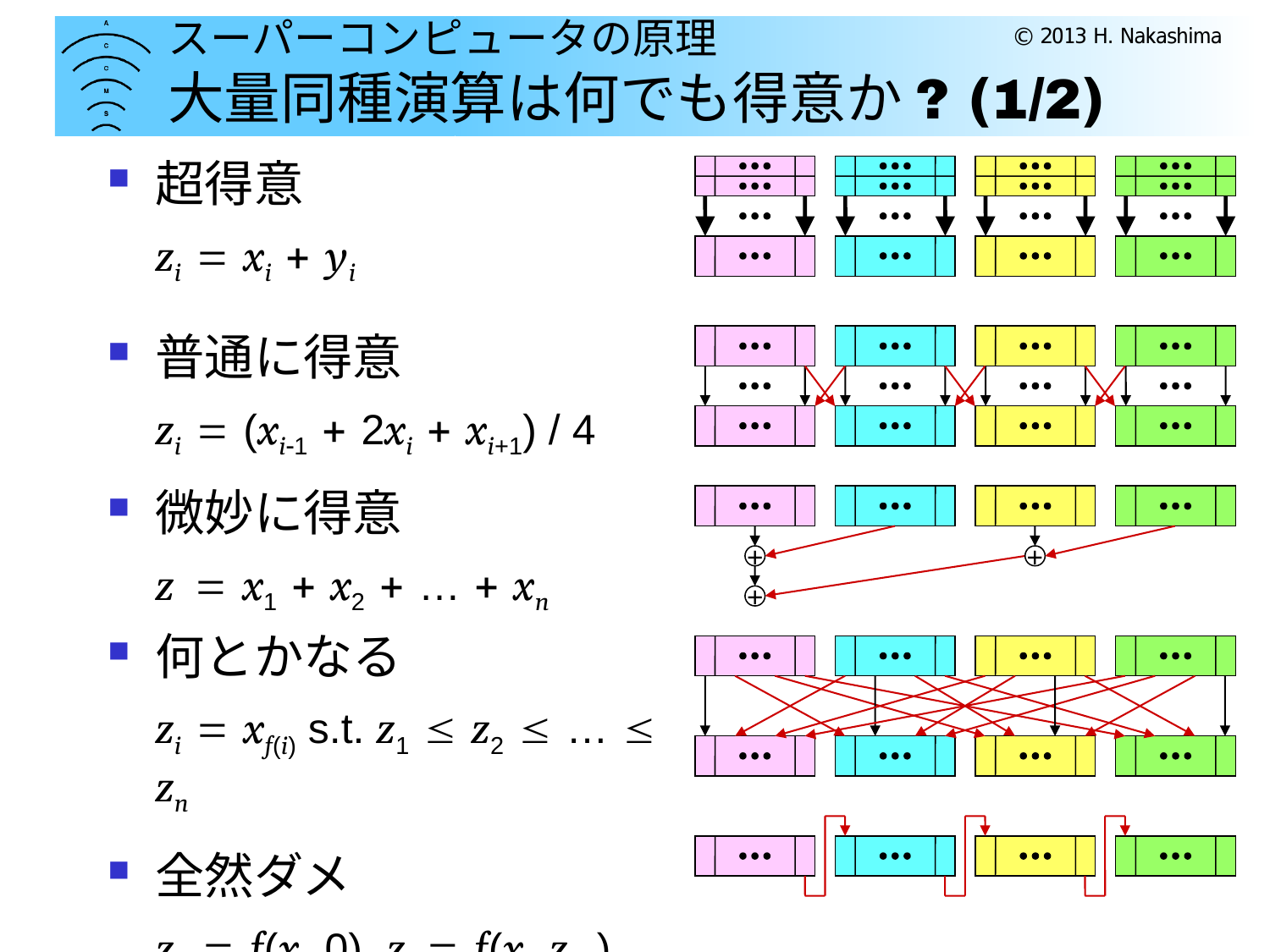

# スーパーコンピュータの原理 大量同種演算は何でも得意か? (1/2)
© 2013 H. Nakashima
超得意
	zi = xi + yi
普通に得意
	zi = (xi−1 + 2xi + xi+1) / 4
微妙に得意
	z  = x1 + x2 + … + xn
何とかなる
	zi = xf(i) s.t. z1 ≤ z2 ≤ … ≤ zn
全然ダメ
	z1 = f(x1,0), zi = f(xi ,zi−1)

+
+

+